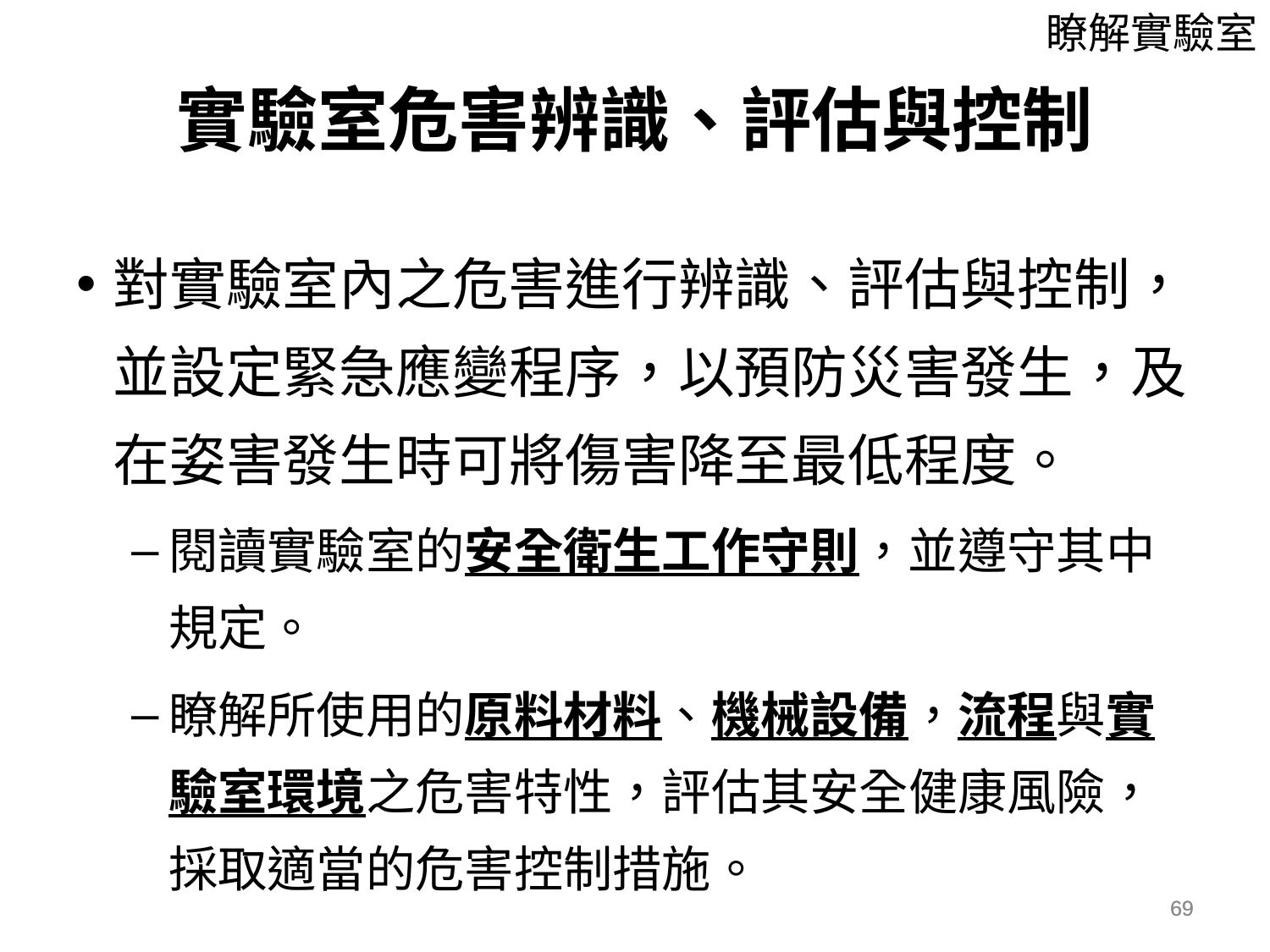

瞭解實驗室
# 實驗室危害辨識、評估與控制
對實驗室內之危害進行辨識、評估與控制，並設定緊急應變程序，以預防災害發生，及在姿害發生時可將傷害降至最低程度。
閱讀實驗室的安全衛生工作守則，並遵守其中規定。
瞭解所使用的原料材料、機械設備，流程與實驗室環境之危害特性，評估其安全健康風險，採取適當的危害控制措施。

69
69